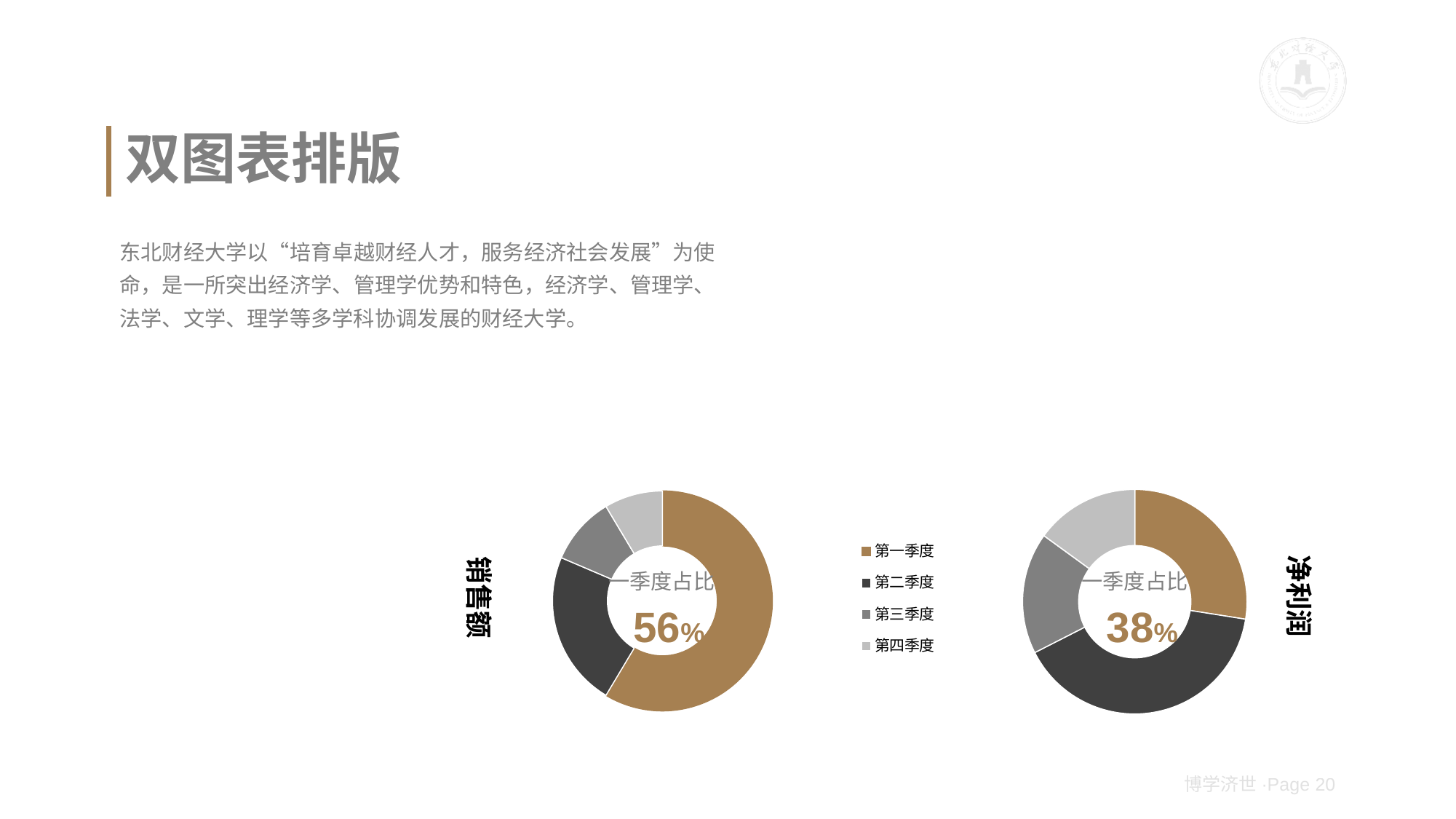

# 双图表排版
东北财经大学以“培育卓越财经人才，服务经济社会发展”为使命，是一所突出经济学、管理学优势和特色，经济学、管理学、法学、文学、理学等多学科协调发展的财经大学。

### Chart:

| Category | 销售额 |
|---|---|
| 第一季度 | 8.2 |
| 第二季度 | 3.2 |
| 第三季度 | 1.4 |
| 第四季度 | 1.2 |

### Chart:

| Category | 净利润 |
|---|---|
| 第一季度 | 2.2 |
| 第二季度 | 3.2 |
| 第三季度 | 1.4 |
| 第四季度 | 1.2 |
一季度占比
一季度占比
56%
38%
博学济世·Page 20